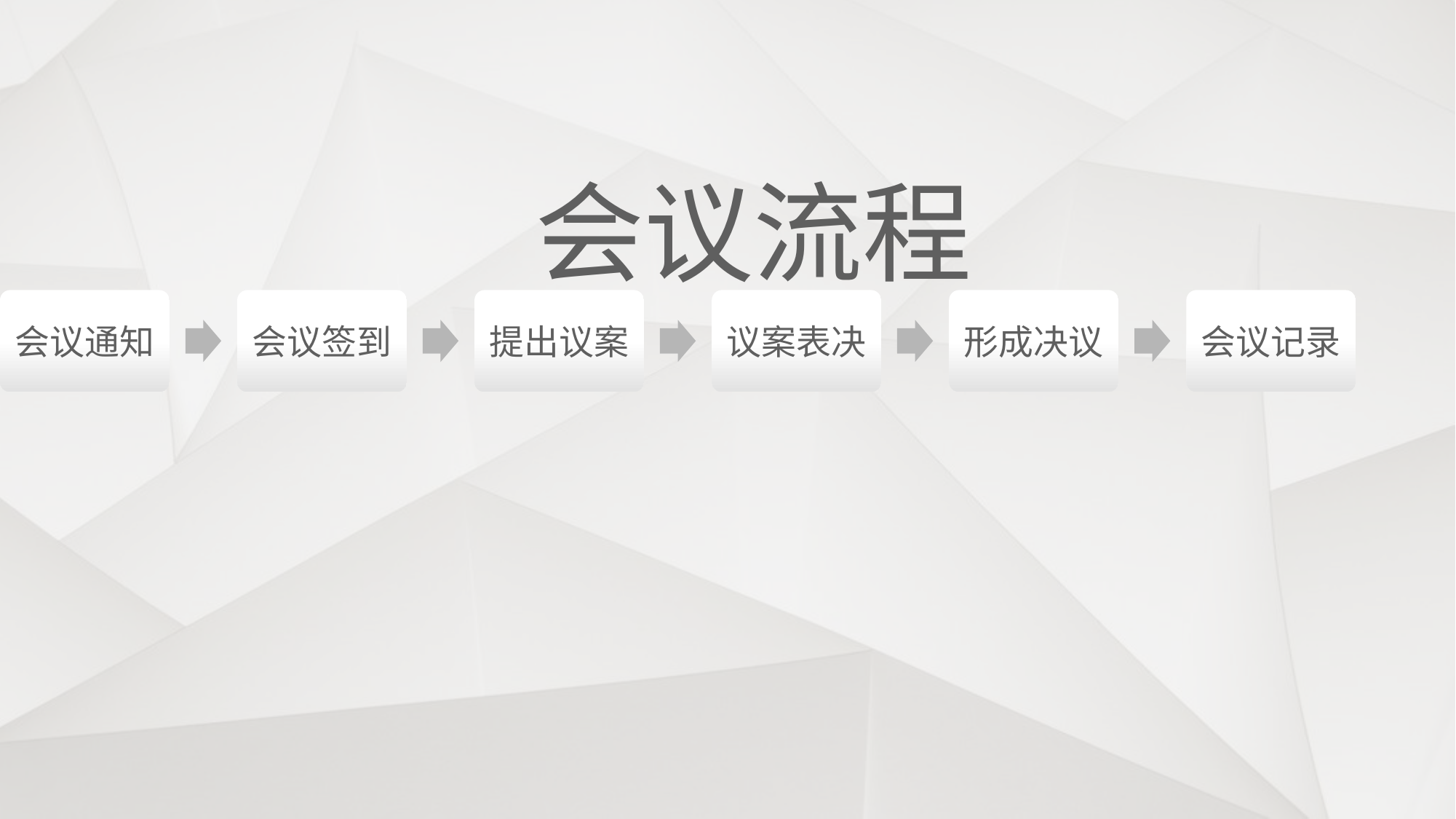

会议通知

会议签到

提出议案

议案表决

形成决议

会议记录
会议流程